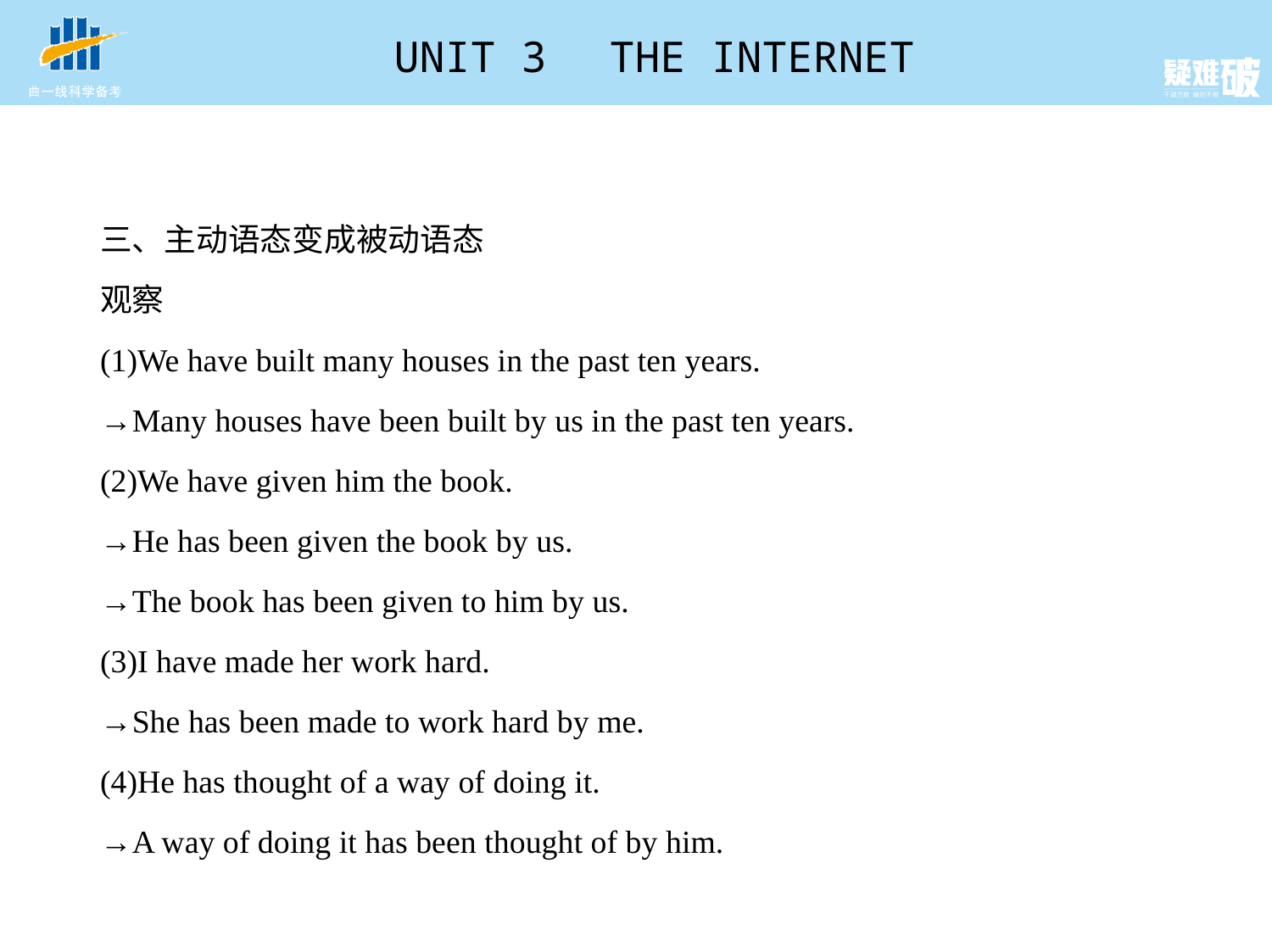

三、主动语态变成被动语态
观察
(1)We have built many houses in the past ten years.
→Many houses have been built by us in the past ten years.
(2)We have given him the book.
→He has been given the book by us.
→The book has been given to him by us.
(3)I have made her work hard.
→She has been made to work hard by me.
(4)He has thought of a way of doing it.
→A way of doing it has been thought of by him.